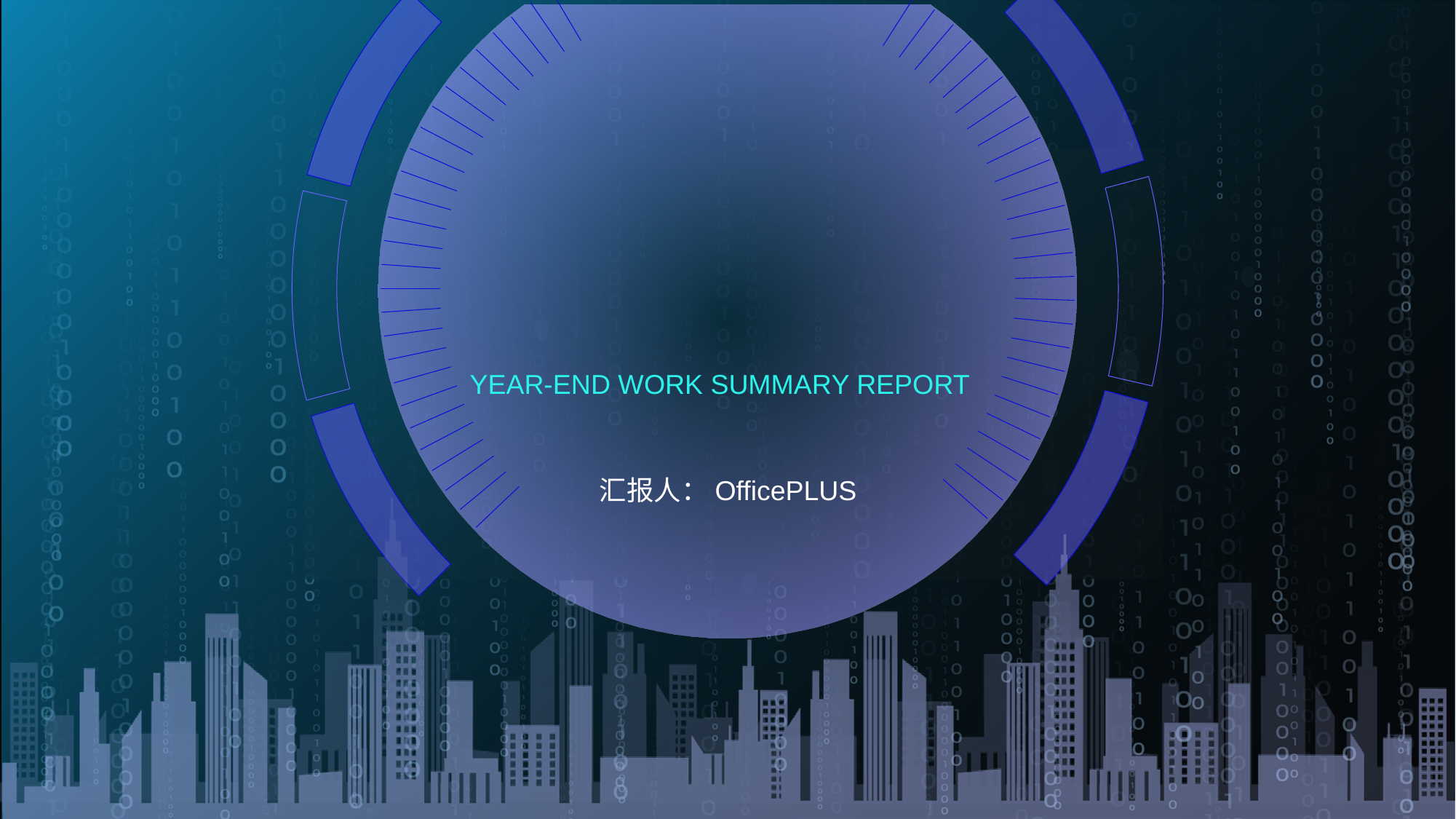

年
终
工
作
总
结
汇
报
YEAR-END WORK SUMMARY REPORT
汇报人：OfficePLUS